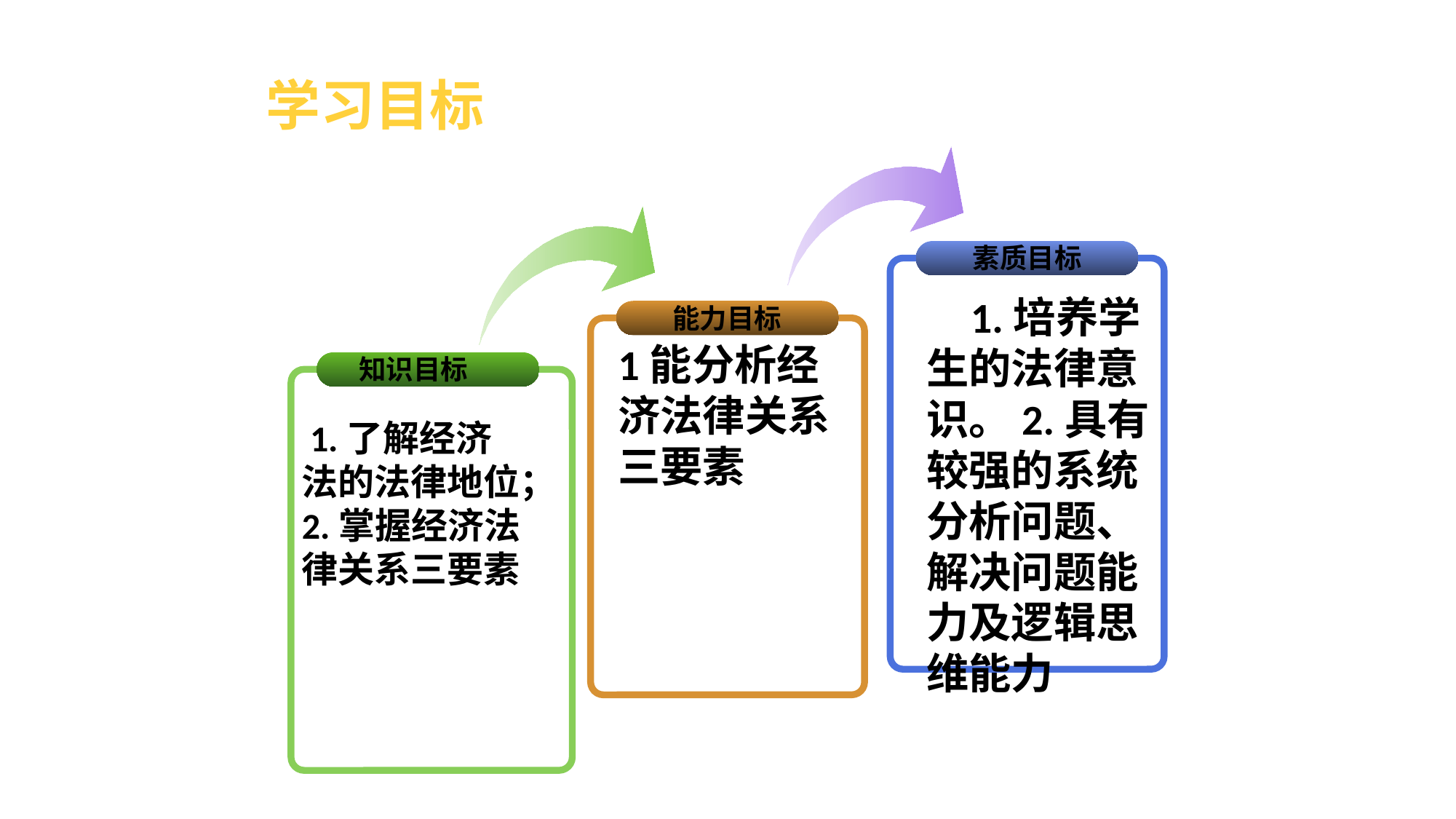

# 学习目标

素质目标

     1.培养学生的法律意识。2.具有较强的系统分析问题、解决问题能力及逻辑思维能力
能力目标

1能分析经济法律关系三要素
知识目标

 1.了解经济法的法律地位；2.掌握经济法律关系三要素